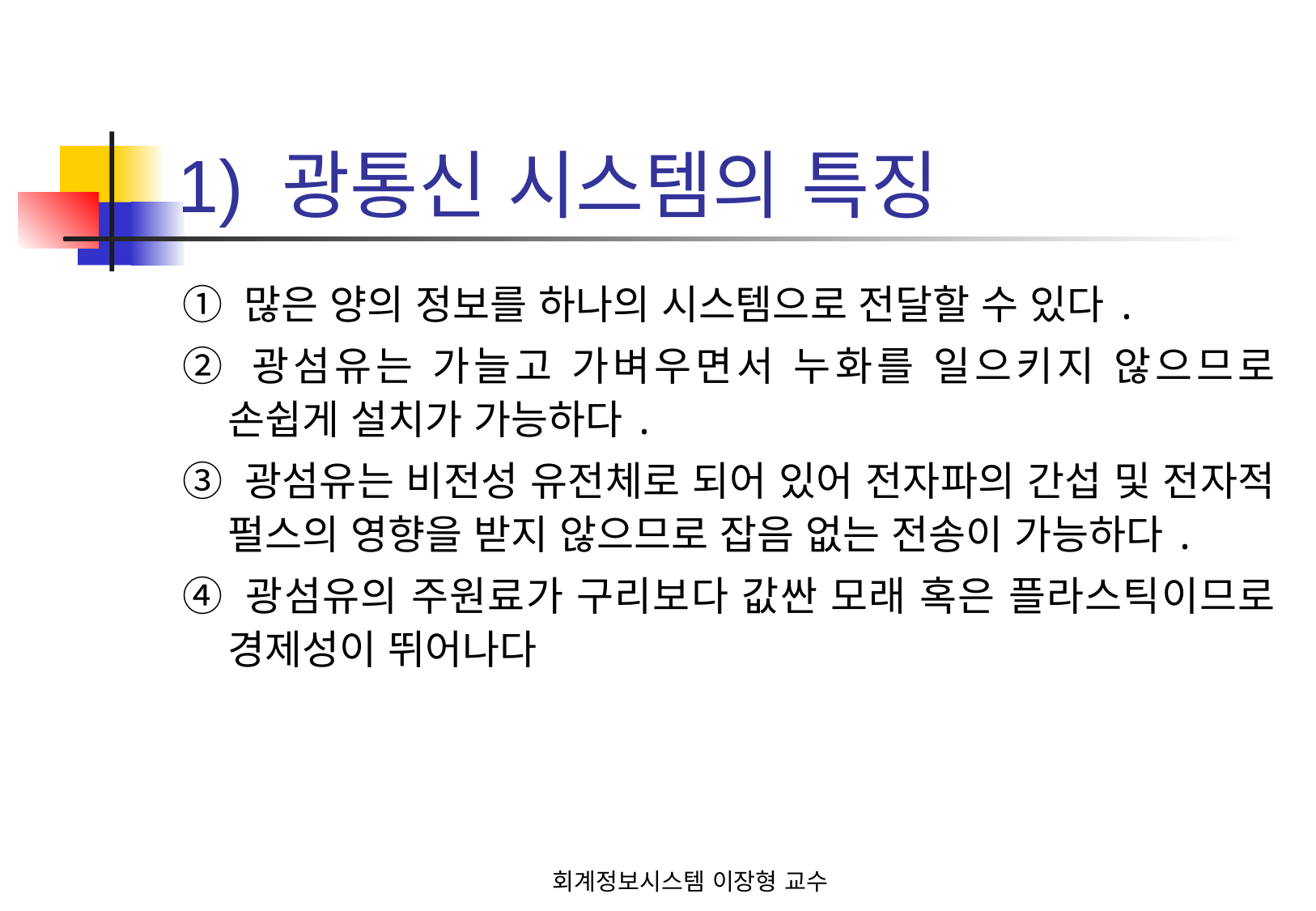

# 1) 광통신 시스템의 특징
① 많은 양의 정보를 하나의 시스템으로 전달할 수 있다.
② 광섬유는 가늘고 가벼우면서 누화를 일으키지 않으므로 손쉽게 설치가 가능하다.
③ 광섬유는 비전성 유전체로 되어 있어 전자파의 간섭 및 전자적 펄스의 영향을 받지 않으므로 잡음 없는 전송이 가능하다.
④ 광섬유의 주원료가 구리보다 값싼 모래 혹은 플라스틱이므로 경제성이 뛰어나다
회계정보시스템 이장형 교수